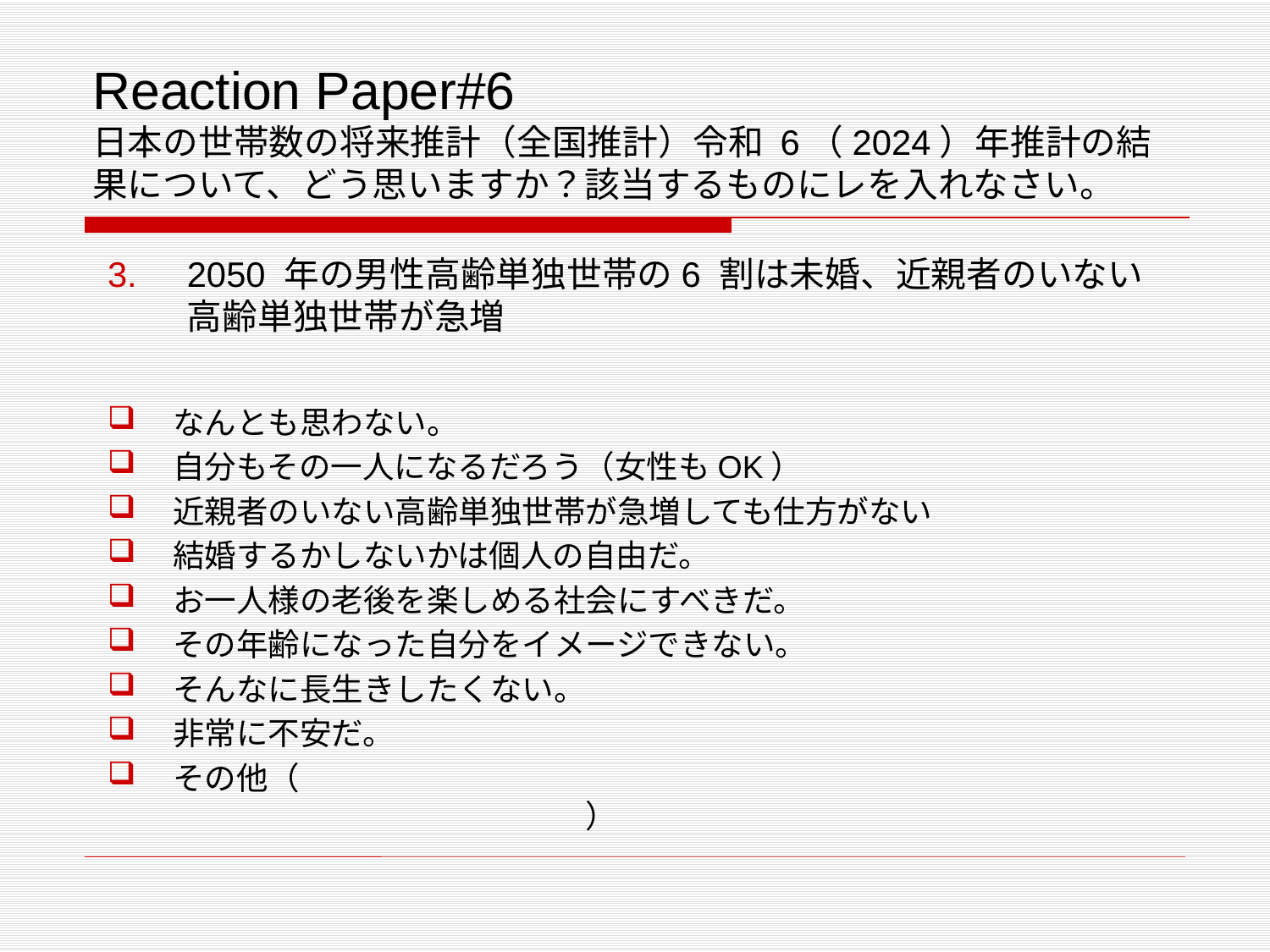

# Reaction Paper#6 日本の世帯数の将来推計（全国推計）令和 6（2024）年推計の結果について、どう思いますか？該当するものにレを入れなさい。
2050 年の男性高齢単独世帯の6 割は未婚、近親者のいない高齢単独世帯が急増

なんとも思わない。
自分もその一人になるだろう（女性もOK）
近親者のいない高齢単独世帯が急増しても仕方がない
結婚するかしないかは個人の自由だ。
お一人様の老後を楽しめる社会にすべきだ。
その年齢になった自分をイメージできない。
そんなに長生きしたくない。
非常に不安だ。
その他（　　　　　　　　　　　　　　　　　　　　　　　　　　　　　　　　　　　　　　　　）